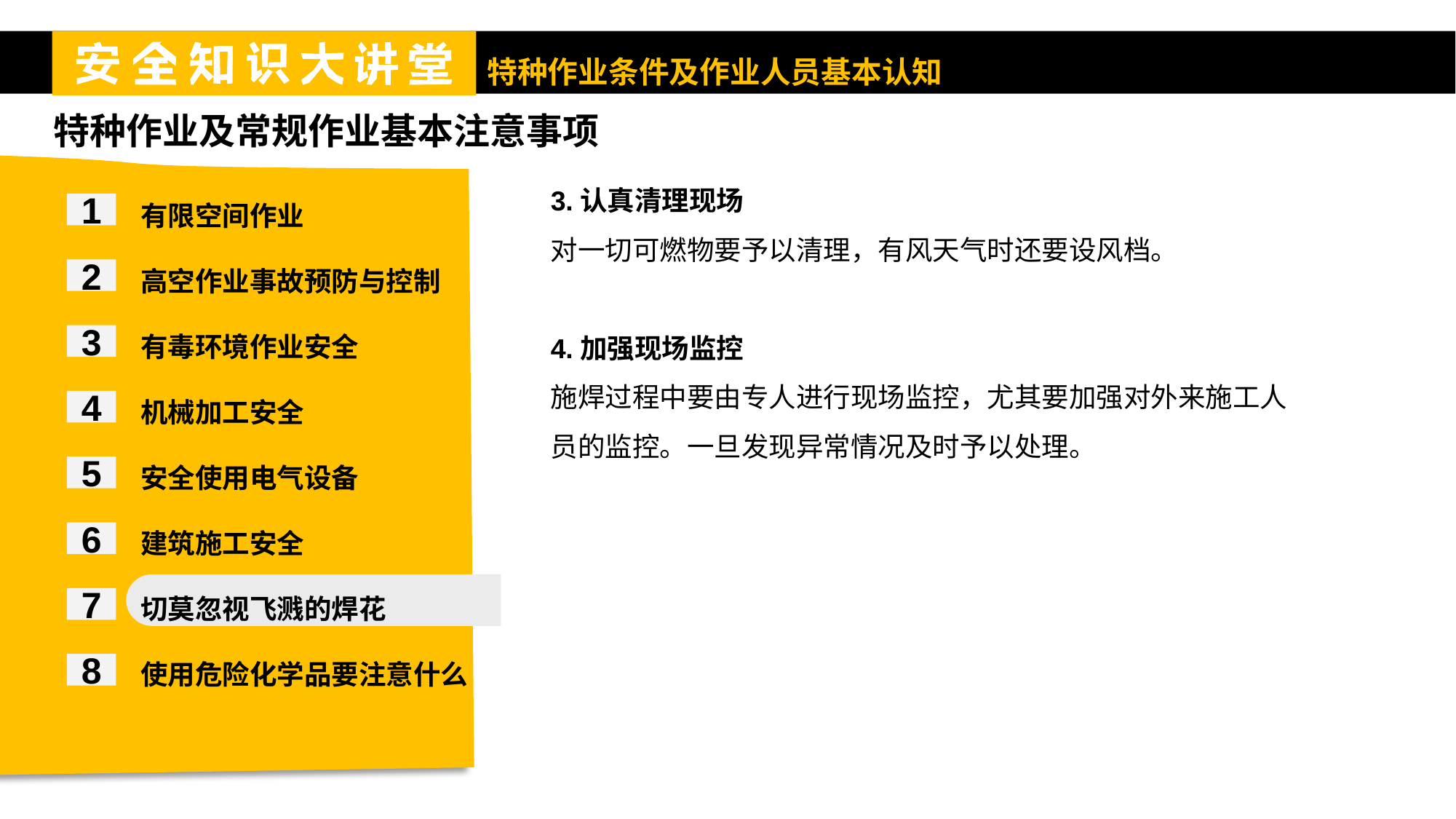

特种作业及常规作业基本注意事项
有限空间作业
高空作业事故预防与控制
有毒环境作业安全
机械加工安全
安全使用电气设备
建筑施工安全
切莫忽视飞溅的焊花
使用危险化学品要注意什么
3.认真清理现场
对一切可燃物要予以清理，有风天气时还要设风档。

4.加强现场监控
施焊过程中要由专人进行现场监控，尤其要加强对外来施工人员的监控。一旦发现异常情况及时予以处理。
1
2
3
4

5
6
7
8